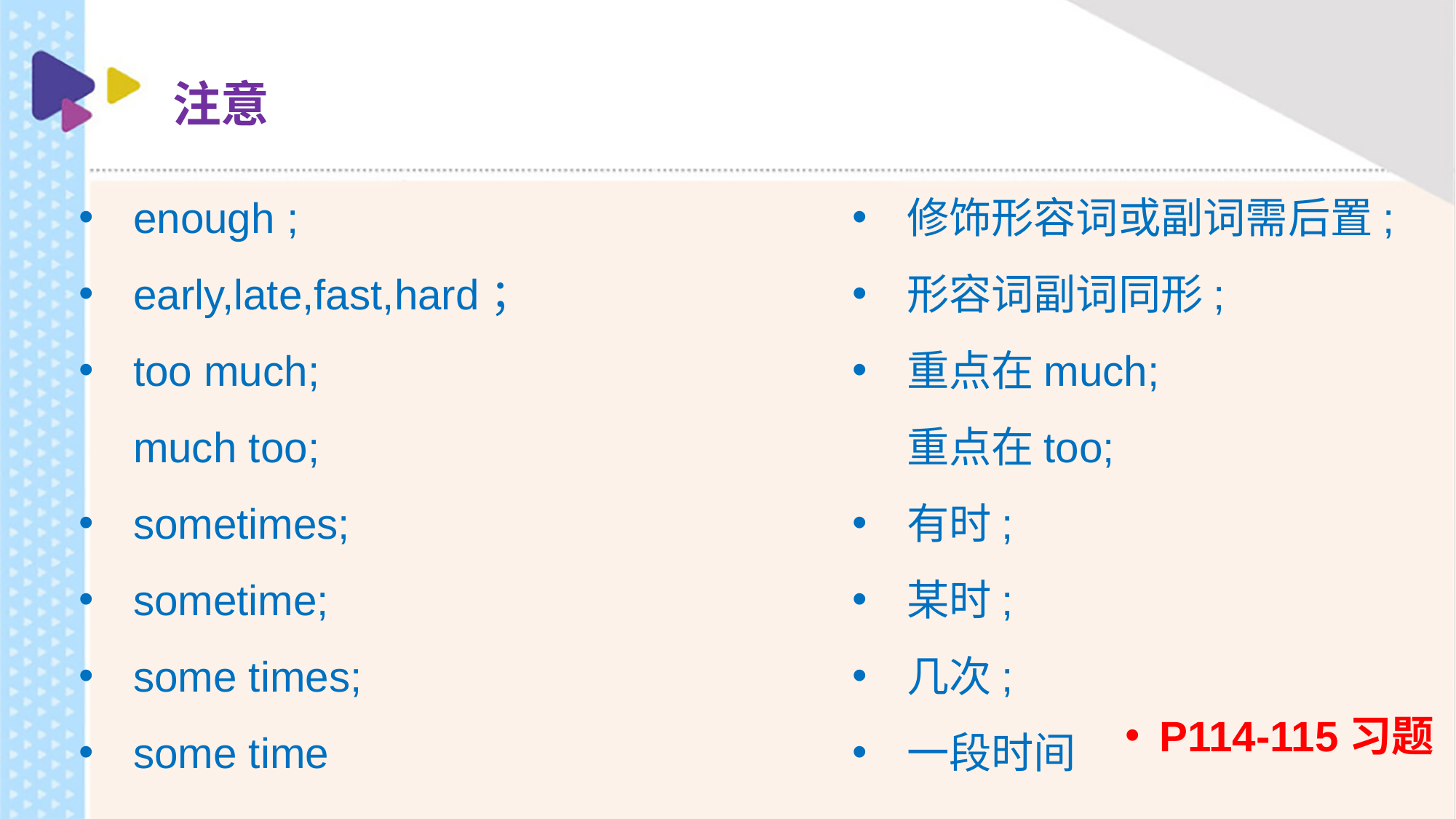

注意
enough ;
early,late,fast,hard；
too much;
much too;
sometimes;
sometime;
some times;
some time
修饰形容词或副词需后置;
形容词副词同形;
重点在much;
重点在too;
有时;
某时;
几次;
一段时间
P114-115习题